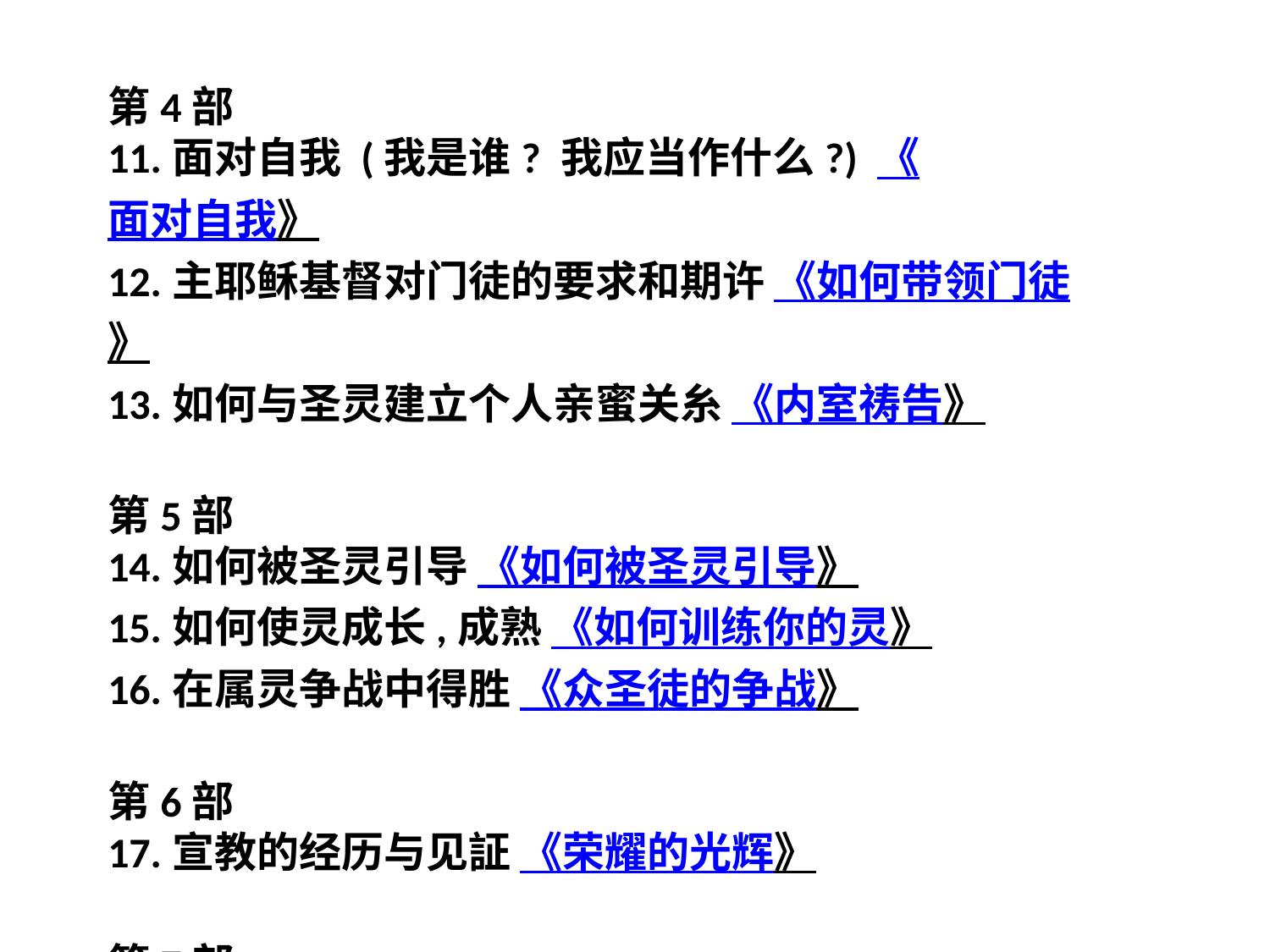

第4部
11.面对自我 (我是谁? 我应当作什么?) 《面对自我》
12.主耶稣基督对门徒的要求和期许 《如何带领门徒》
13.如何与圣灵建立个人亲蜜关糸 《内室祷告》
第5部
14.如何被圣灵引导 《如何被圣灵引导》
15.如何使灵成长,成熟 《如何训练你的灵》
16.在属灵争战中得胜 《众圣徒的争战》
第6部
17.宣教的经历与见証 《荣耀的光辉》
第7部
18.追求与圣灵同工, 与主同行 《与神同在》